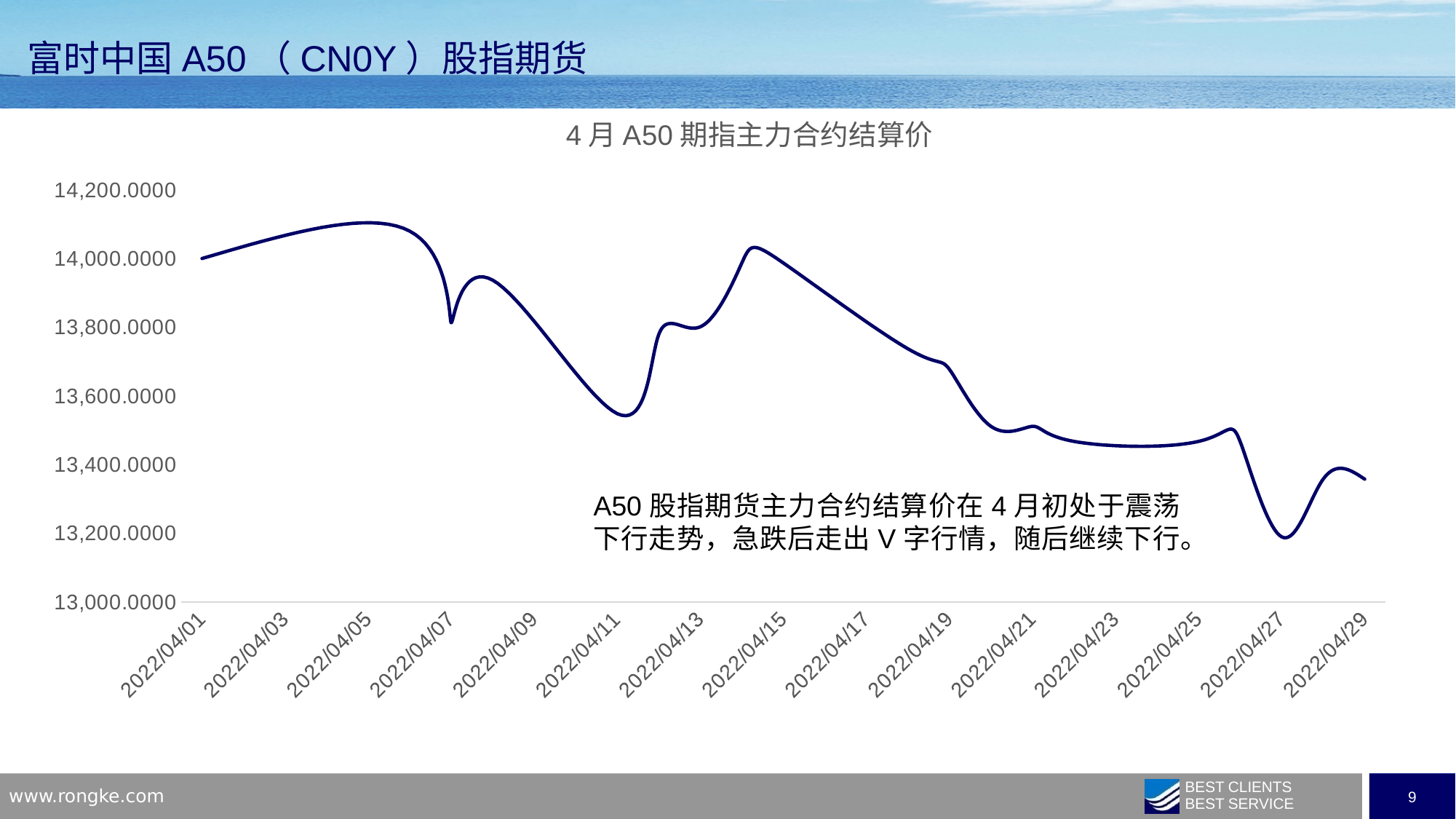

# 富时中国A50（CN0Y）股指期货

### Chart: 4月A50期指主力合约结算价

| Category | 4月富时中国A50（CN0Y）期指主力 |
|---|---|
| 44652 | 14001.0 |
| 44657 | 14081.0 |
| 44658 | 13814.0 |
| 44659 | 13938.0 |
| 44662 | 13549.0 |
| 44663 | 13780.0 |
| 44664 | 13802.0 |
| 44665 | 13988.0 |
| 44666 | 13988.0 |
| 44669 | 13738.0 |
| 44670 | 13678.0 |
| 44671 | 13512.0 |
| 44672 | 13512.0 |
| 44673 | 13468.0 |
| 44676 | 13468.0 |
| 44677 | 13468.0 |
| 44678 | 13190.0 |
| 44679 | 13358.0 |
| 44680 | 13358.0 |
A50股指期货主力合约结算价在4月初处于震荡下行走势，急跌后走出V字行情，随后继续下行。